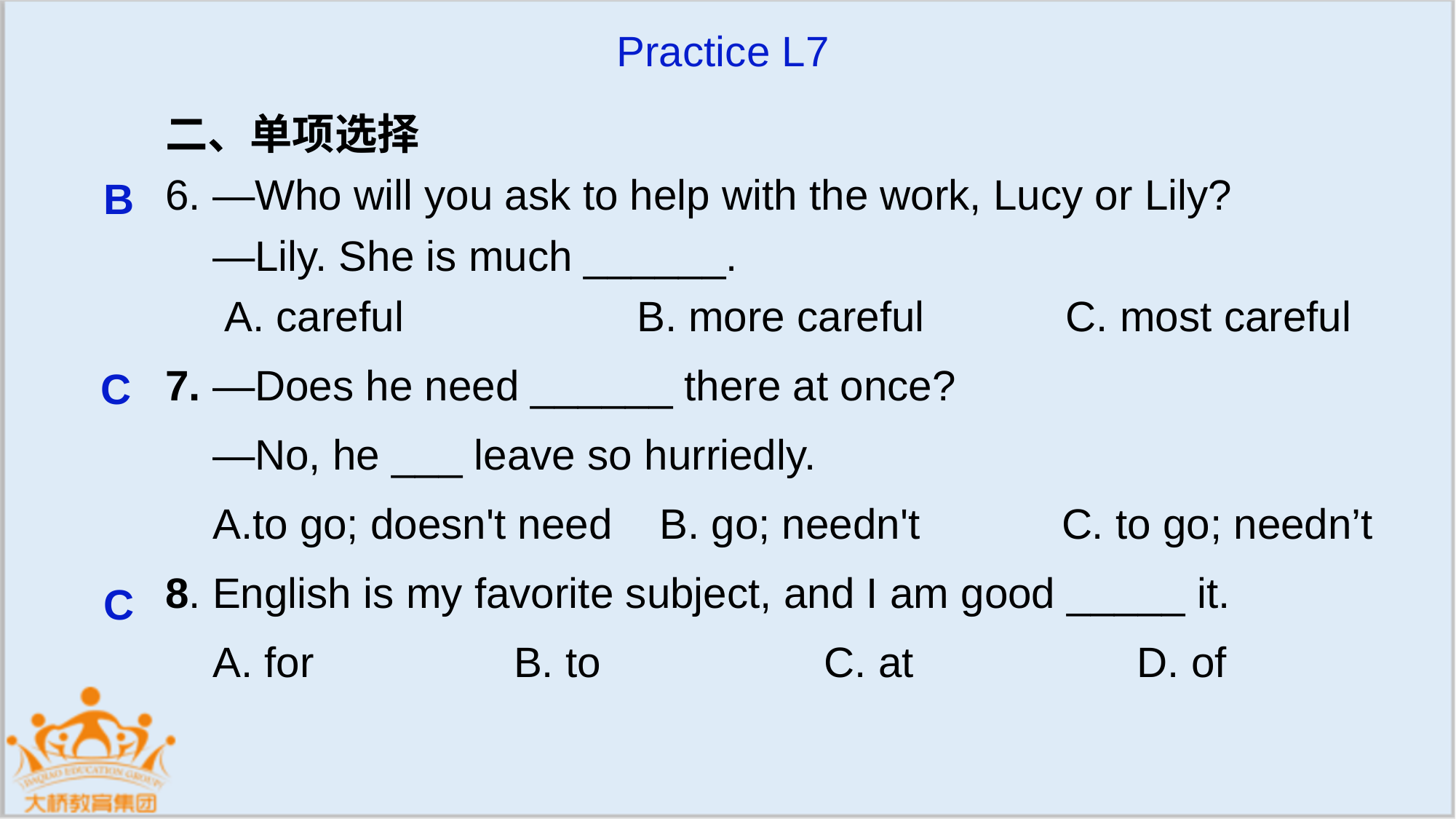

Practice L7
二、单项选择
6. —Who will you ask to help with the work, Lucy or Lily?
    —Lily. She is much ______.
     A. careful　                  B. more careful     　  C. most careful
7. —Does he need ______ there at once?
    —No, he ___ leave so hurriedly.
    A.to go; doesn't need    B. go; needn't            C. to go; needn’t
8. English is my favorite subject, and I am good _____ it.
    A. for　  　        B. to　    　　    C. at　　       　 D. of

B
C
C